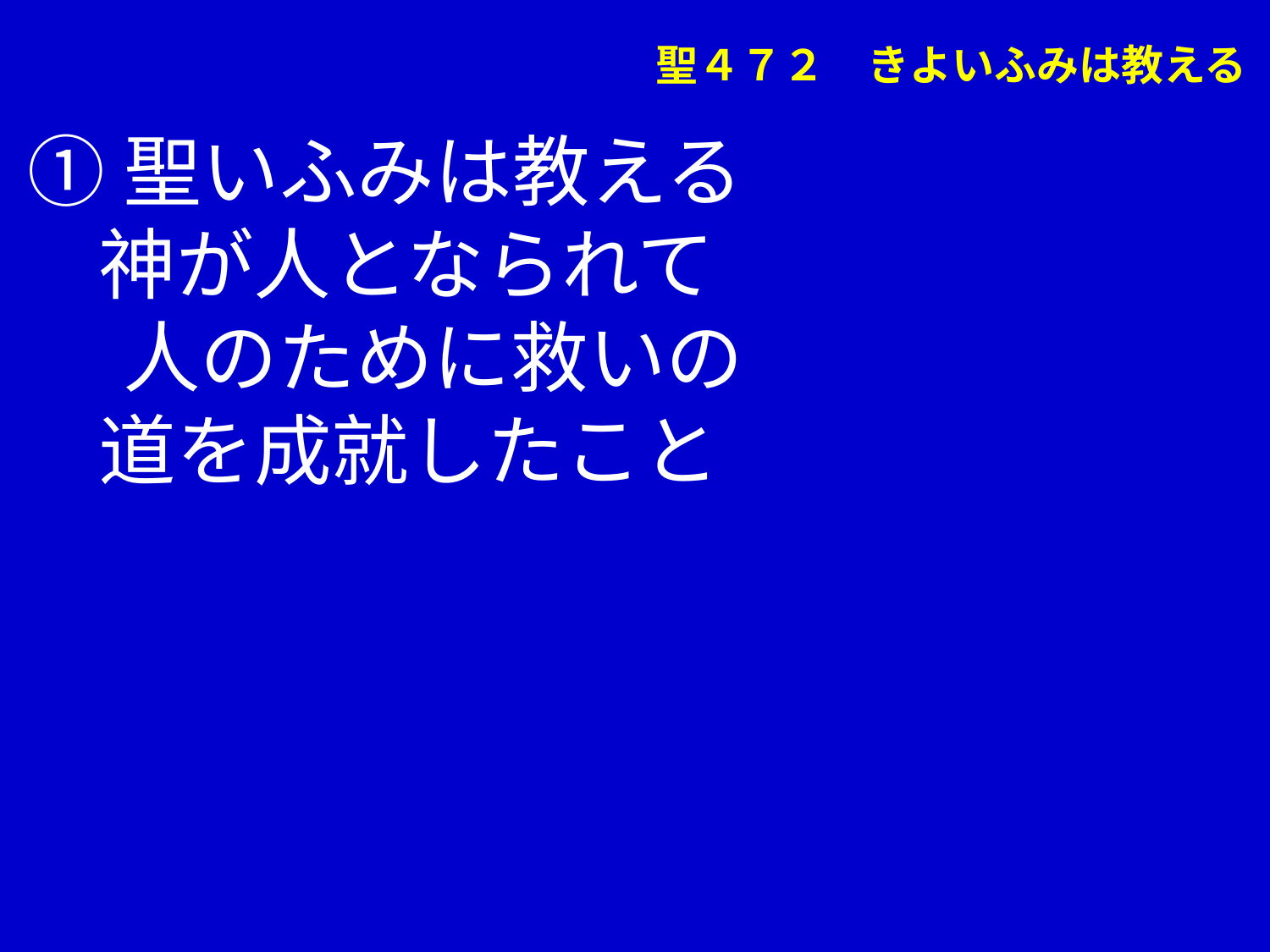

聖４７２　きよいふみは教える
①聖いふみは教える
   神が人となられて
　 人のために救いの
   道を成就したこと